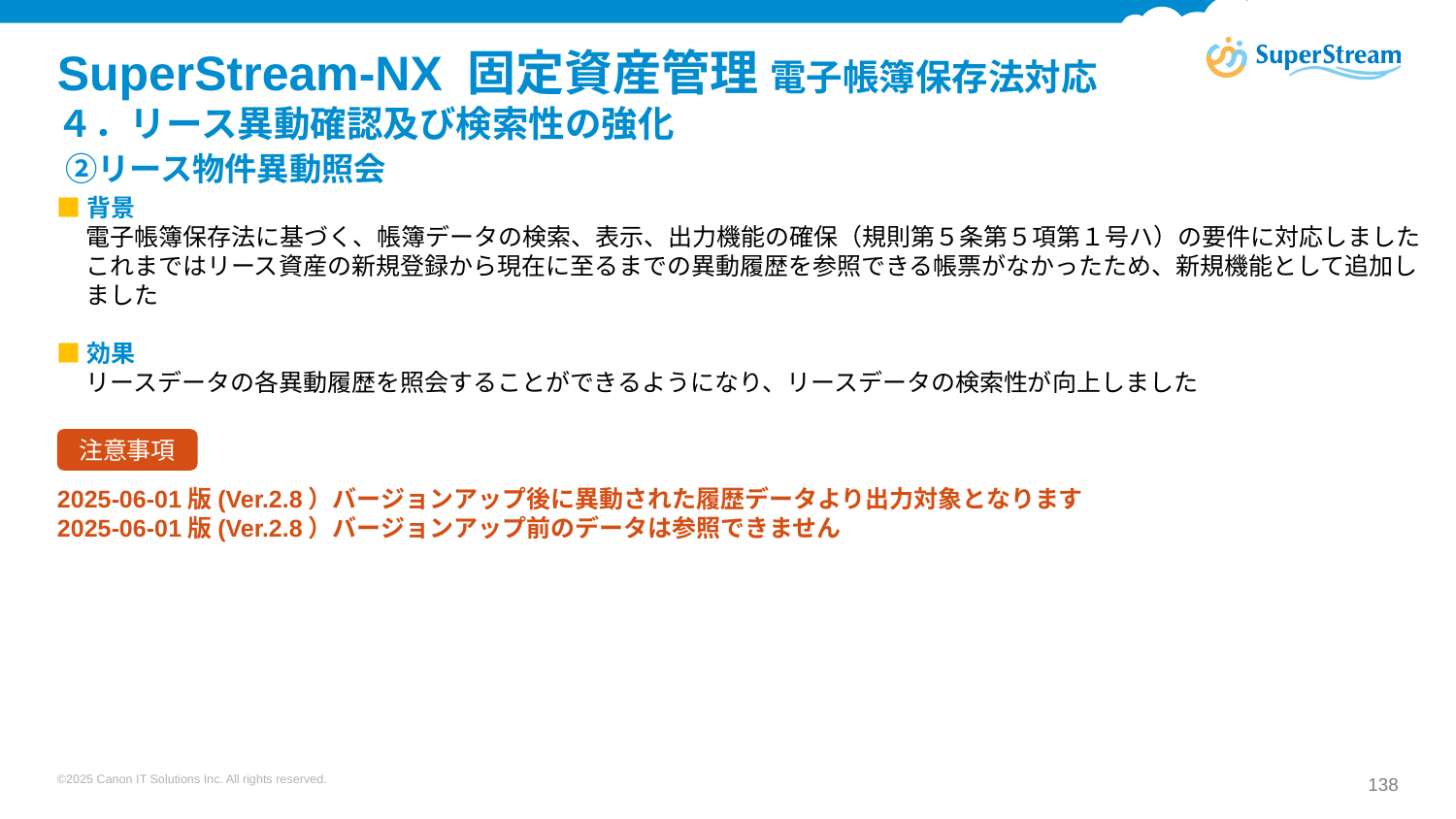

# SuperStream-NX 固定資産管理 電子帳簿保存法対応 ４．リース異動確認及び検索性の強化 ②リース物件異動照会
■背景
電子帳簿保存法に基づく、帳簿データの検索、表示、出力機能の確保（規則第５条第５項第１号ハ）の要件に対応しました
これまではリース資産の新規登録から現在に至るまでの異動履歴を参照できる帳票がなかったため、新規機能として追加しました

■効果
リースデータの各異動履歴を照会することができるようになり、リースデータの検索性が向上しました

2025-06-01版(Ver.2.8）バージョンアップ後に異動された履歴データより出力対象となります
2025-06-01版(Ver.2.8）バージョンアップ前のデータは参照できません

注意事項
©2025 Canon IT Solutions Inc. All rights reserved.
138